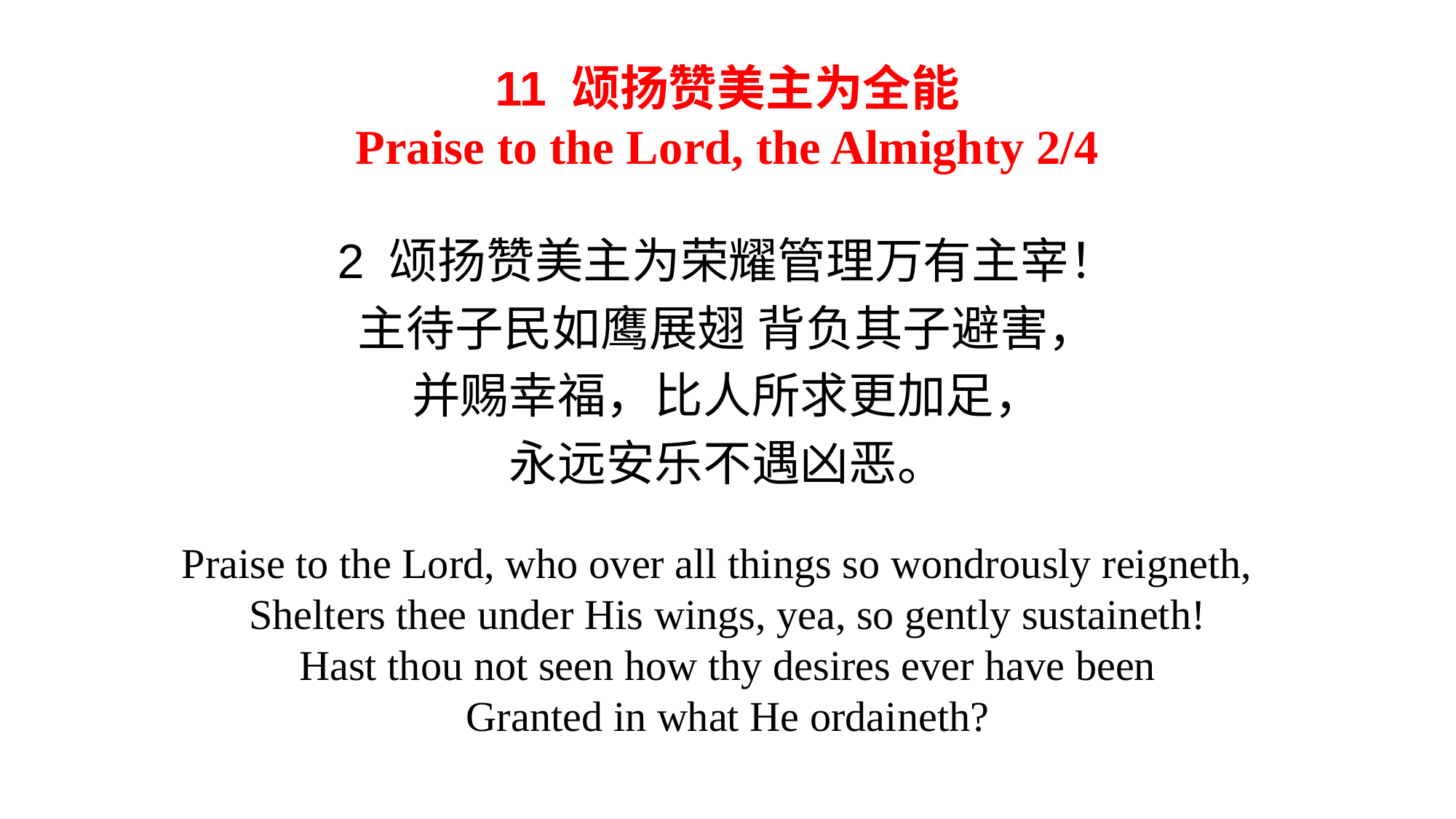

# 11 颂扬赞美主为全能 Praise to the Lord, the Almighty 2/4
2 颂扬赞美主为荣耀管理万有主宰！
主待子民如鹰展翅 背负其子避害，
并赐幸福，比人所求更加足，
永远安乐不遇凶恶。

Praise to the Lord, who over all things so wondrously reigneth,
Shelters thee under His wings, yea, so gently sustaineth!
Hast thou not seen how thy desires ever have been
Granted in what He ordaineth?